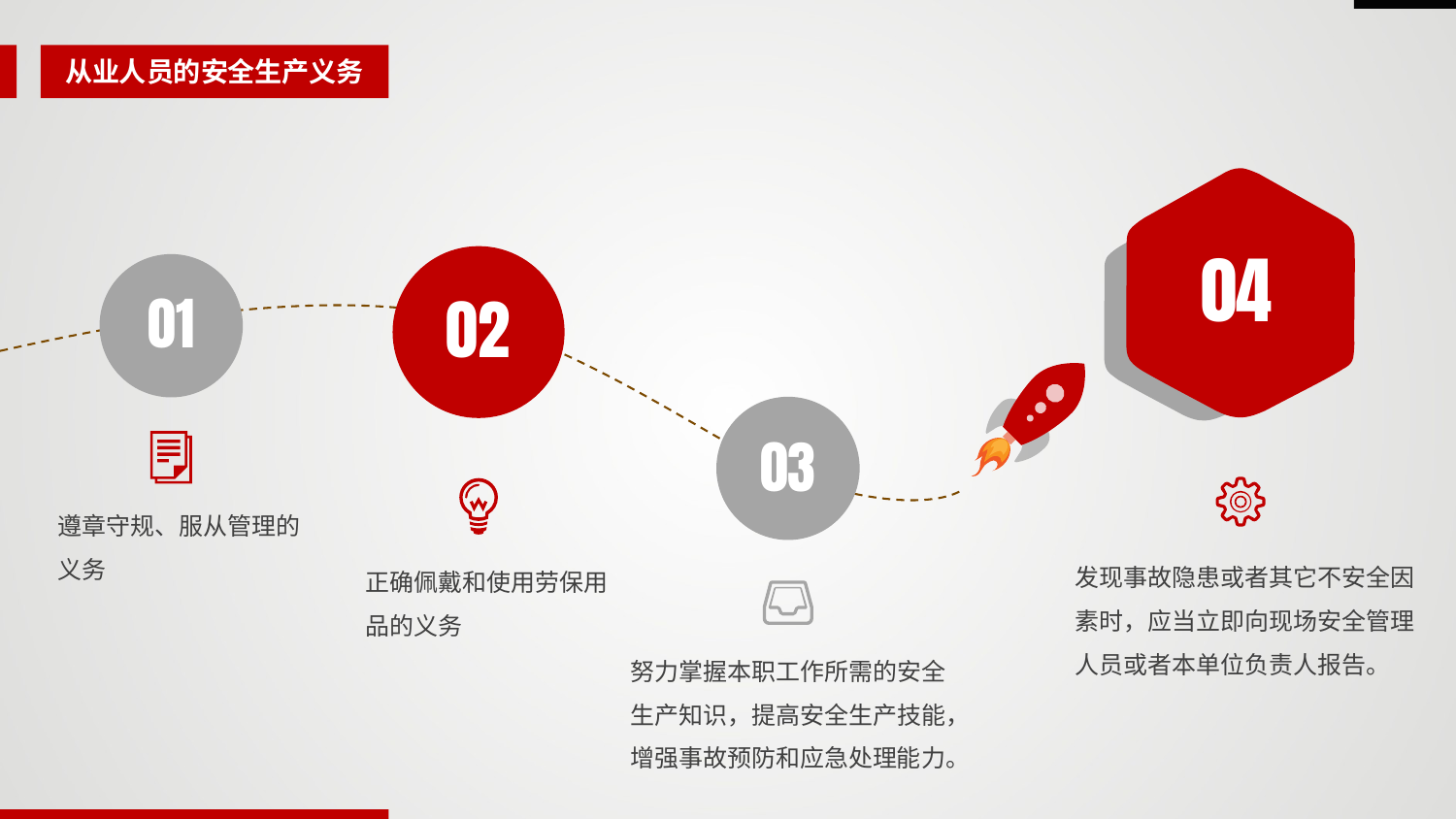

从业人员的安全生产义务

04

02
01

03

遵章守规、服从管理的义务
发现事故隐患或者其它不安全因素时，应当立即向现场安全管理人员或者本单位负责人报告。
正确佩戴和使用劳保用品的义务

努力掌握本职工作所需的安全生产知识，提高安全生产技能，增强事故预防和应急处理能力。